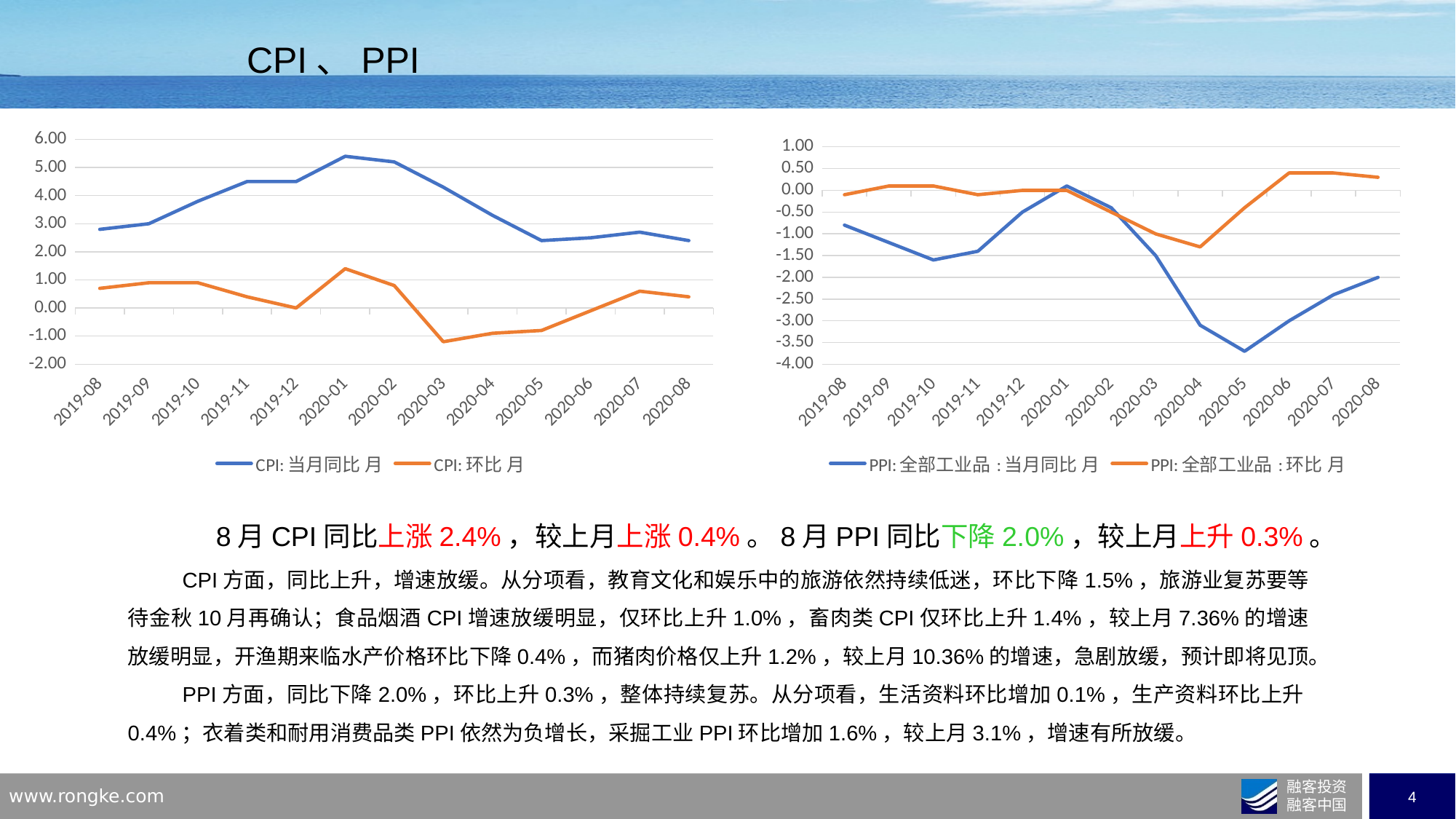

# CPI、PPI

### Chart

| Category | CPI:当月同比 | CPI:环比 |
|---|---|---|
| 43708 | 2.8 | 0.7 |
| 43738 | 3.0 | 0.9 |
| 43769 | 3.8 | 0.9 |
| 43799 | 4.5 | 0.4 |
| 43830 | 4.5 | 0.0 |
| 43861 | 5.4 | 1.4 |
| 43890 | 5.2 | 0.8 |
| 43921 | 4.3 | -1.2 |
| 43951 | 3.3 | -0.9 |
| 43982 | 2.4 | -0.8 |
| 44012 | 2.5 | -0.1 |
| 44043 | 2.7 | 0.6 |
| 44074 | 2.4 | 0.4 |

### Chart

| Category | PPI:全部工业品:当月同比 | PPI:全部工业品:环比 |
|---|---|---|
| 43708 | -0.8 | -0.1 |
| 43738 | -1.2 | 0.1 |
| 43769 | -1.6 | 0.1 |
| 43799 | -1.4 | -0.1 |
| 43830 | -0.5 | 0.0 |
| 43861 | 0.1 | 0.0 |
| 43890 | -0.4 | -0.5 |
| 43921 | -1.5 | -1.0 |
| 43951 | -3.1 | -1.3 |
| 43982 | -3.7 | -0.4 |
| 44012 | -3.0 | 0.4 |
| 44043 | -2.4 | 0.4 |
| 44074 | -2.0 | 0.3 |
8月CPI同比上涨2.4%，较上月上涨0.4%。8月PPI同比下降2.0%，较上月上升0.3%。

CPI方面，同比上升，增速放缓。从分项看，教育文化和娱乐中的旅游依然持续低迷，环比下降1.5%，旅游业复苏要等待金秋10月再确认；食品烟酒CPI增速放缓明显，仅环比上升1.0%，畜肉类CPI仅环比上升1.4%，较上月7.36%的增速放缓明显，开渔期来临水产价格环比下降0.4%，而猪肉价格仅上升1.2%，较上月10.36%的增速，急剧放缓，预计即将见顶。
PPI方面，同比下降2.0%，环比上升0.3%，整体持续复苏。从分项看，生活资料环比增加0.1%，生产资料环比上升0.4%；衣着类和耐用消费品类PPI依然为负增长，采掘工业PPI环比增加1.6%，较上月3.1%，增速有所放缓。